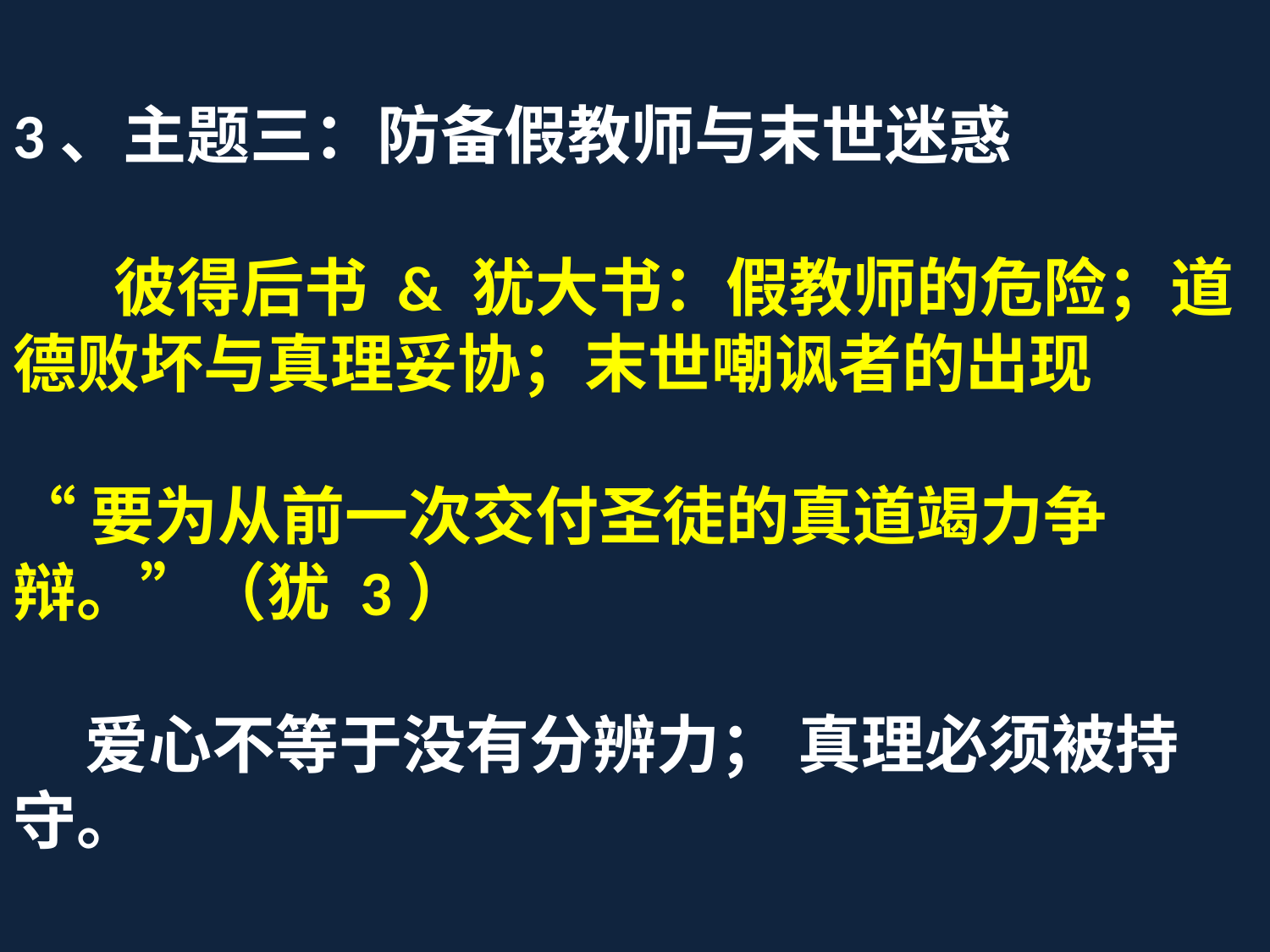

3、主题三：防备假教师与末世迷惑

      彼得后书 & 犹大书：假教师的危险；道德败坏与真理妥协；末世嘲讽者的出现

“要为从前一次交付圣徒的真道竭力争辩。”（犹 3）

    爱心不等于没有分辨力； 真理必须被持守。